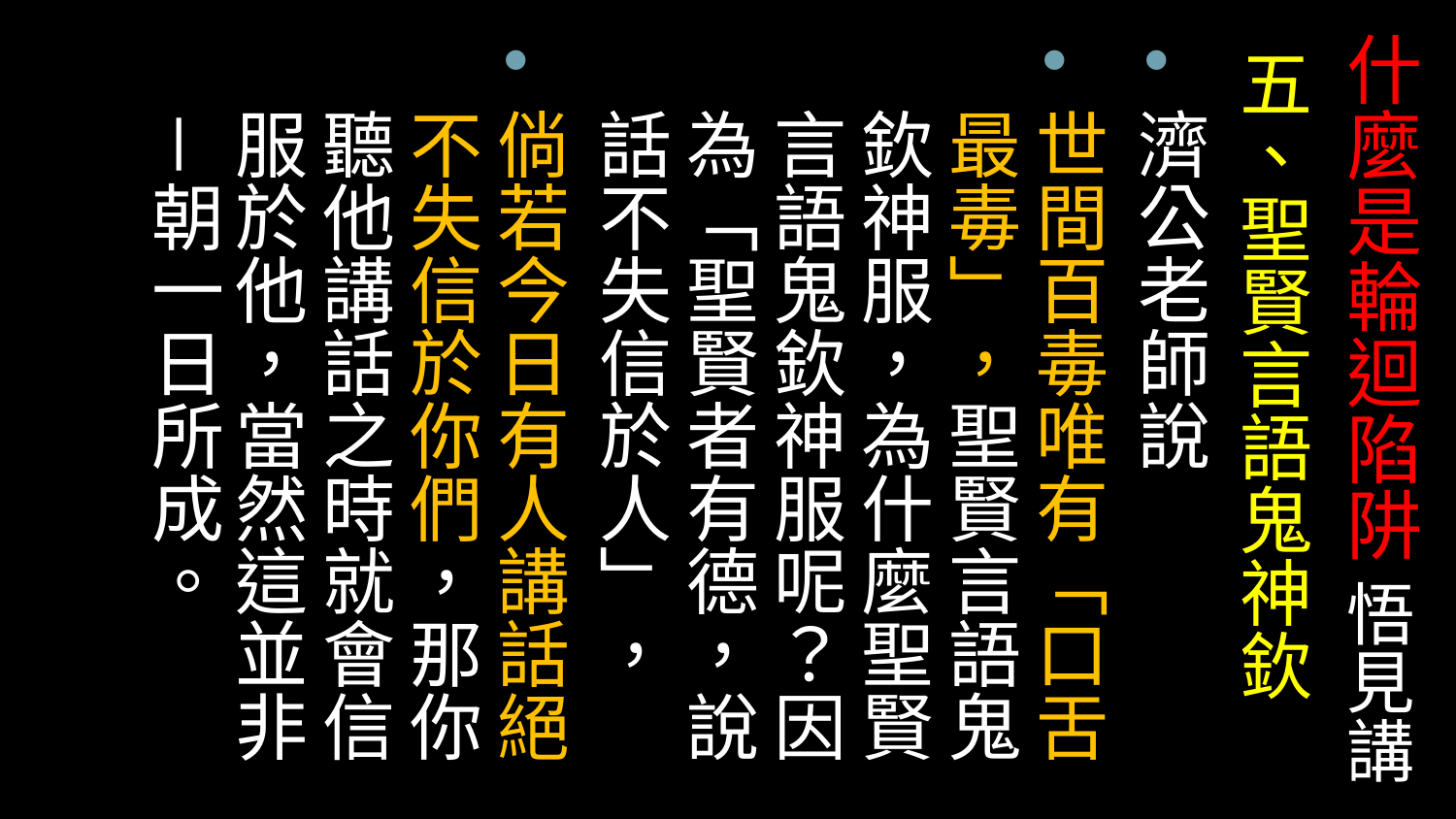

# 什麼是輪迴陷阱 悟見講
五、聖賢言語鬼神欽
濟公老師說
世間百毒唯有「口舌最毒」，聖賢言語鬼欽神服，為什麼聖賢言語鬼欽神服呢？因為「聖賢者有德，說話不失信於人」，
倘若今日有人講話絕不失信於你們，那你聽他講話之時就會信服於他，當然這並非－朝一日所成。